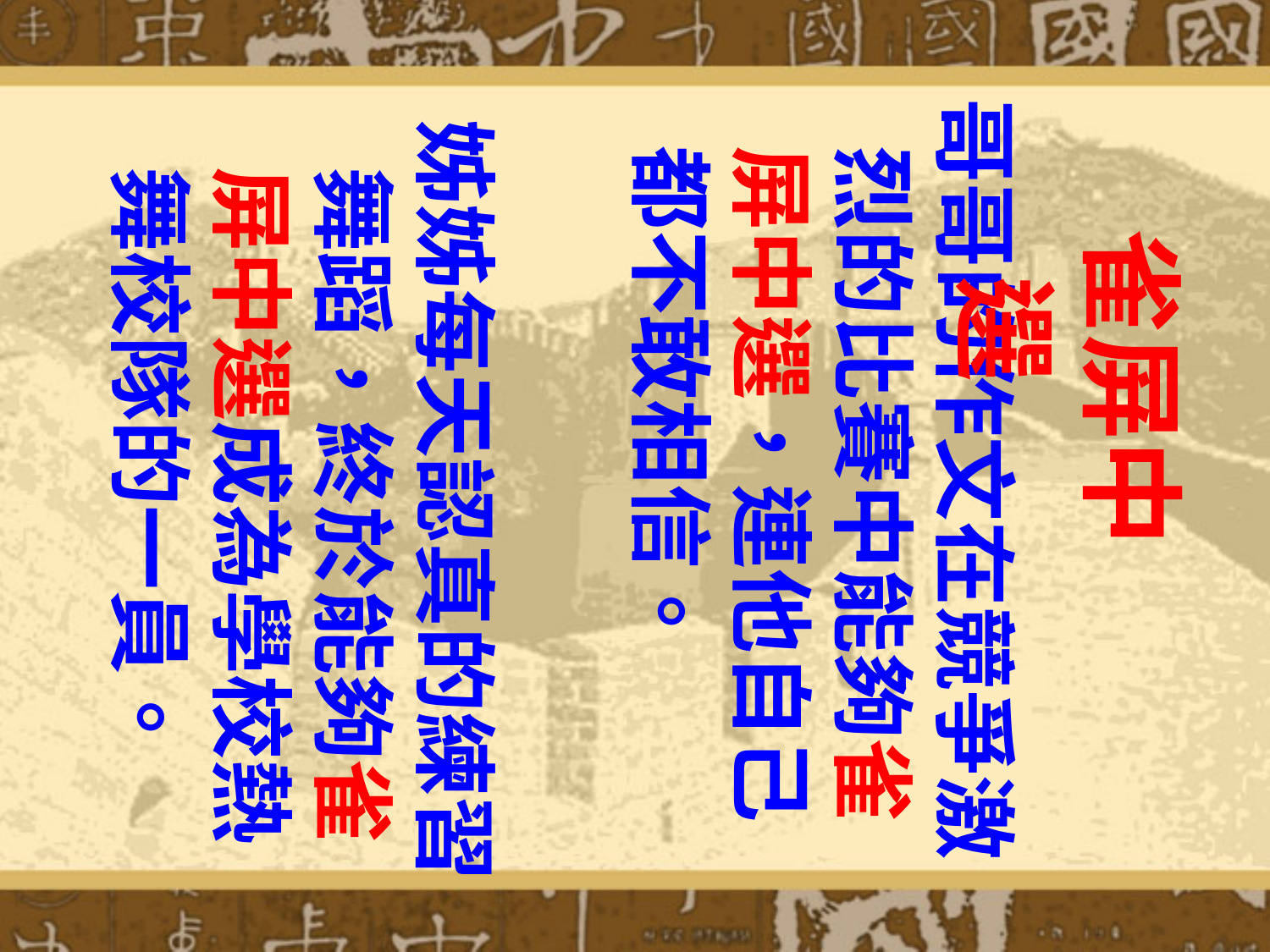

哥哥的作文在競爭激烈的比賽中能夠雀屏中選，連他自己都不敢相信。
姊姊每天認真的練習舞蹈，終於能夠雀屏中選成為學校熱舞校隊的一員。
雀屏中選